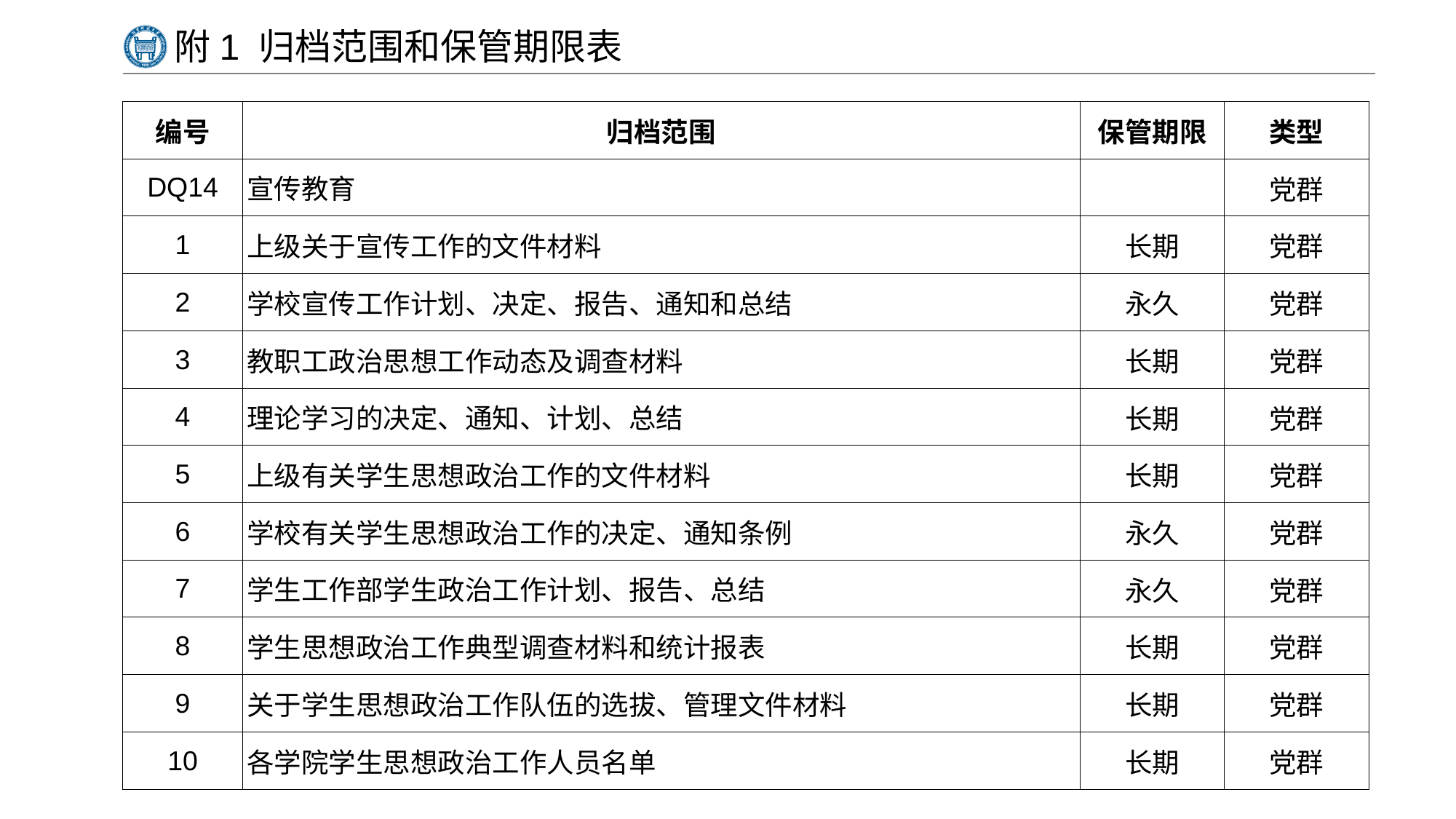

# 附1 归档范围和保管期限表
| 编号 | 归档范围 | 保管期限 | 类型 |
| --- | --- | --- | --- |
| DQ14 | 宣传教育 |  | 党群 |
| 1 | 上级关于宣传工作的文件材料 | 长期 | 党群 |
| 2 | 学校宣传工作计划、决定、报告、通知和总结 | 永久 | 党群 |
| 3 | 教职工政治思想工作动态及调查材料 | 长期 | 党群 |
| 4 | 理论学习的决定、通知、计划、总结 | 长期 | 党群 |
| 5 | 上级有关学生思想政治工作的文件材料 | 长期 | 党群 |
| 6 | 学校有关学生思想政治工作的决定、通知条例 | 永久 | 党群 |
| 7 | 学生工作部学生政治工作计划、报告、总结 | 永久 | 党群 |
| 8 | 学生思想政治工作典型调查材料和统计报表 | 长期 | 党群 |
| 9 | 关于学生思想政治工作队伍的选拔、管理文件材料 | 长期 | 党群 |
| 10 | 各学院学生思想政治工作人员名单 | 长期 | 党群 |